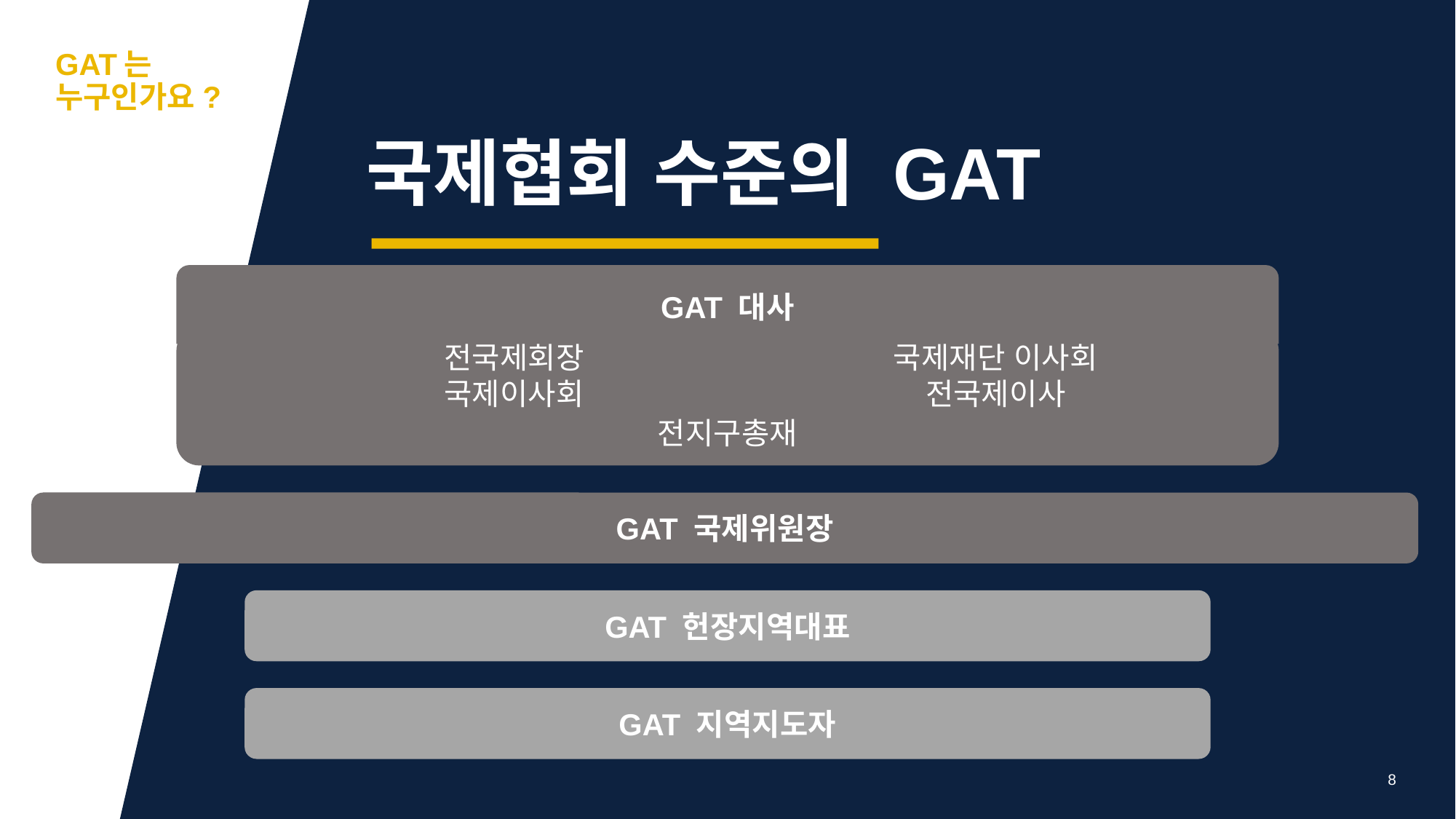

aa

GAT는 누구인가요?
국제협회 수준의 GAT
GAT 대사
	전국제회장
	국제이사회

국제재단 이사회
전국제이사
전지구총재
GAT 국제위원장
GAT 헌장지역대표
GAT 지역지도자
8